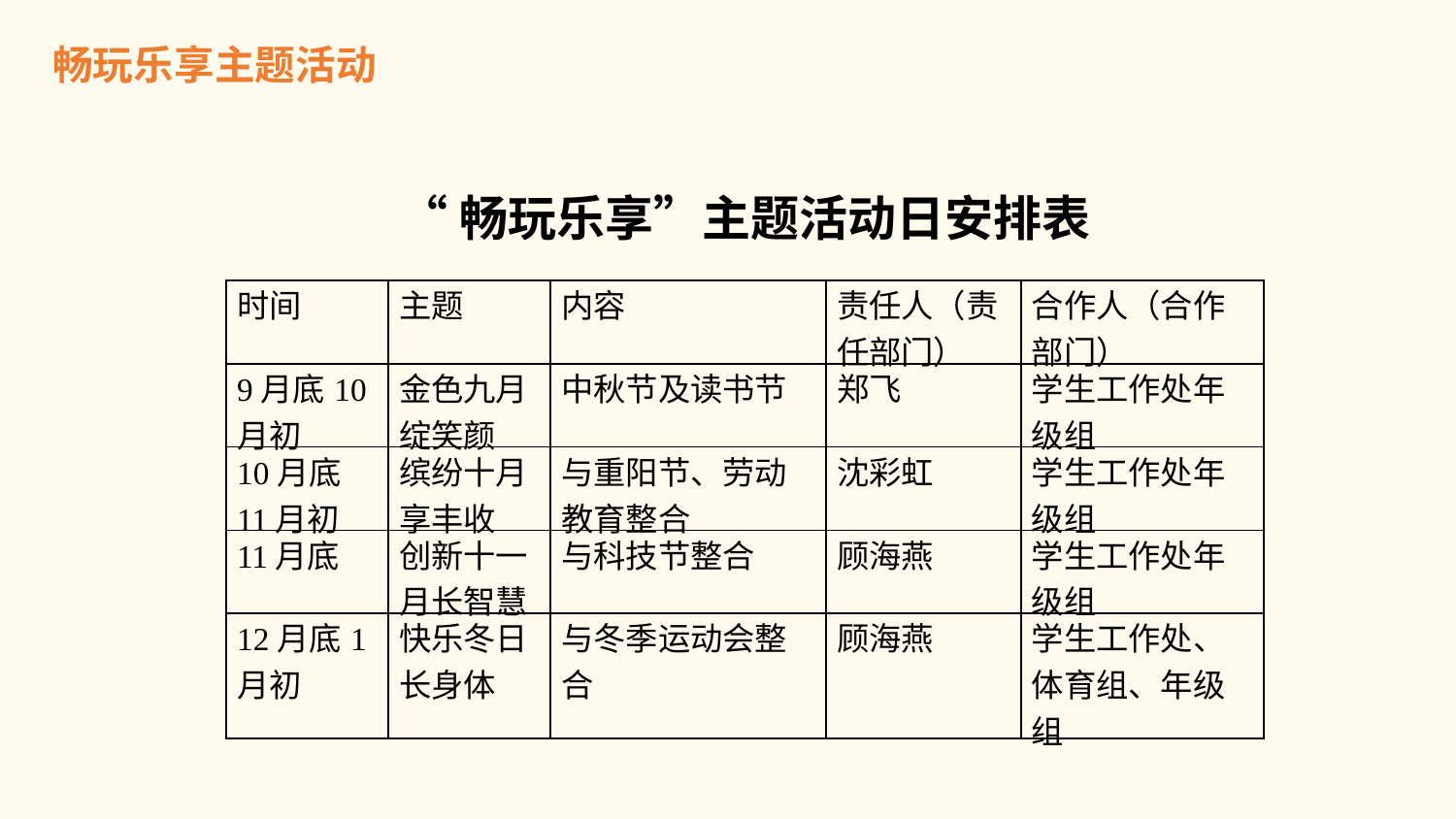

畅玩乐享主题活动
“畅玩乐享”主题活动日安排表
| 时间 | 主题 | 内容 | 责任人（责任部门） | 合作人（合作部门） |
| --- | --- | --- | --- | --- |
| 9月底10月初 | 金色九月绽笑颜 | 中秋节及读书节 | 郑飞 | 学生工作处年级组 |
| 10月底11月初 | 缤纷十月享丰收 | 与重阳节、劳动教育整合 | 沈彩虹 | 学生工作处年级组 |
| 11月底 | 创新十一月长智慧 | 与科技节整合 | 顾海燕 | 学生工作处年级组 |
| 12月底1月初 | 快乐冬日长身体 | 与冬季运动会整合 | 顾海燕 | 学生工作处、体育组、年级组 |